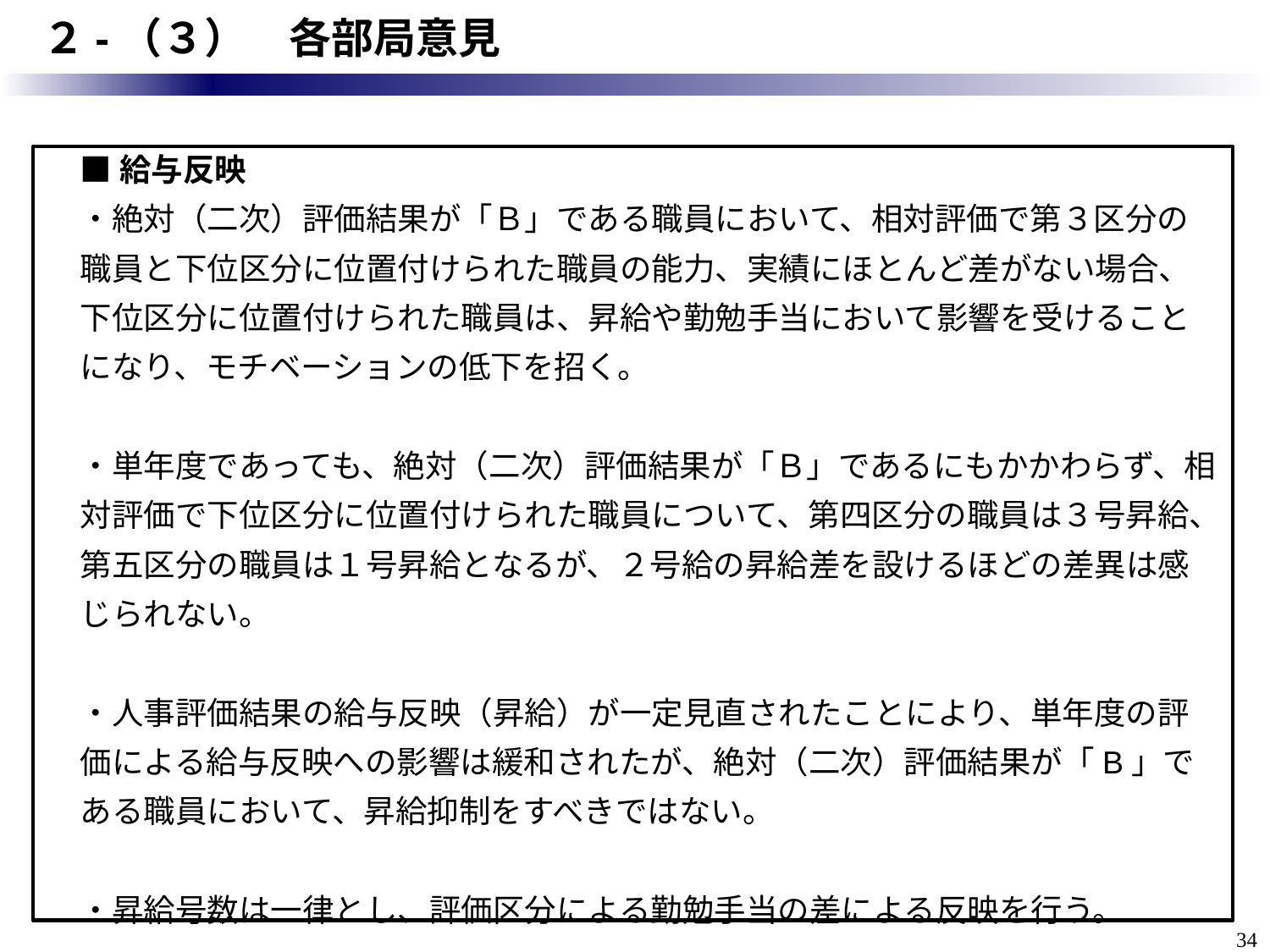

# ２-（３）　各部局意見
■給与反映
・絶対（二次）評価結果が「Ｂ」である職員において、相対評価で第３区分の職員と下位区分に位置付けられた職員の能力、実績にほとんど差がない場合、下位区分に位置付けられた職員は、昇給や勤勉手当において影響を受けることになり、モチベーションの低下を招く。

・単年度であっても、絶対（二次）評価結果が「Ｂ」であるにもかかわらず、相対評価で下位区分に位置付けられた職員について、第四区分の職員は３号昇給、第五区分の職員は１号昇給となるが、２号給の昇給差を設けるほどの差異は感じられない。

・人事評価結果の給与反映（昇給）が一定見直されたことにより、単年度の評価による給与反映への影響は緩和されたが、絶対（二次）評価結果が「B」である職員において、昇給抑制をすべきではない。

・昇給号数は一律とし、評価区分による勤勉手当の差による反映を行う。
34